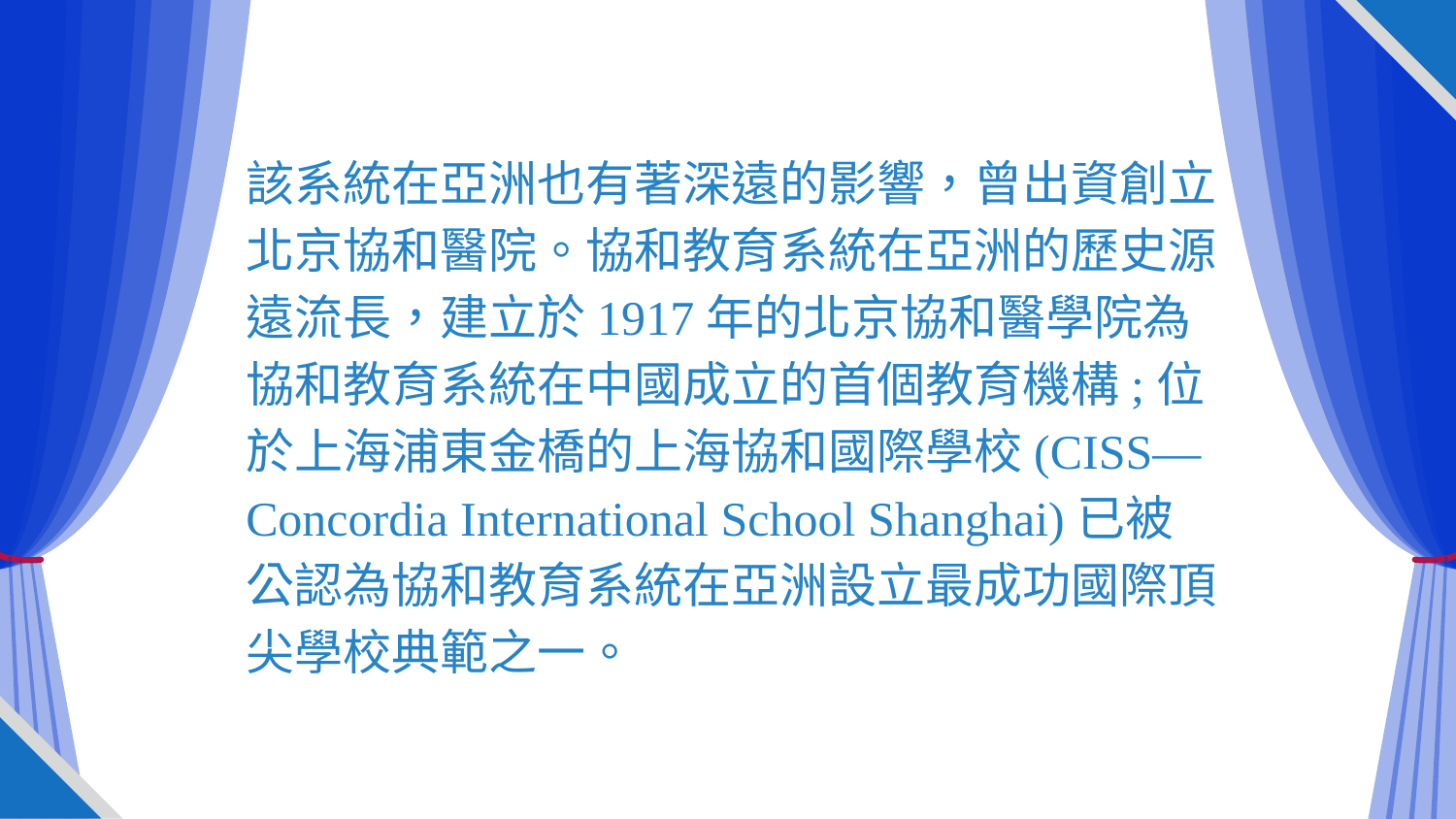

該系統在亞洲也有著深遠的影響，曾出資創立北京協和醫院。協和教育系統在亞洲的歷史源遠流長，建立於1917年的北京協和醫學院為協和教育系統在中國成立的首個教育機構;位於上海浦東金橋的上海協和國際學校(CISS—Concordia International School Shanghai)已被公認為協和教育系統在亞洲設立最成功國際頂尖學校典範之一。